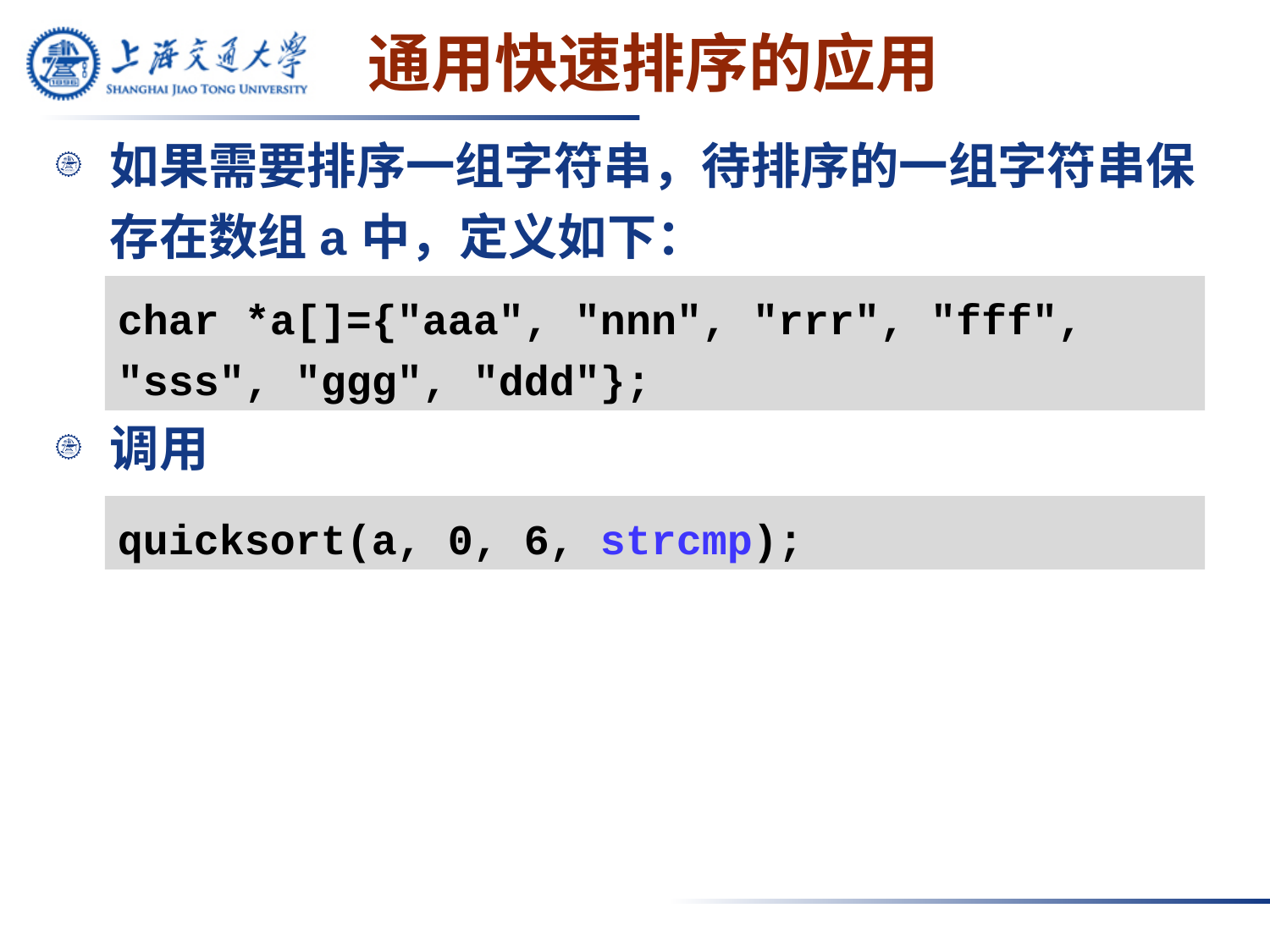

# 通用快速排序的应用
如果需要排序一组字符串，待排序的一组字符串保存在数组a中，定义如下：

调用

char *a[]={"aaa", "nnn", "rrr", "fff", "sss", "ggg", "ddd"};
quicksort(a, 0, 6, strcmp);